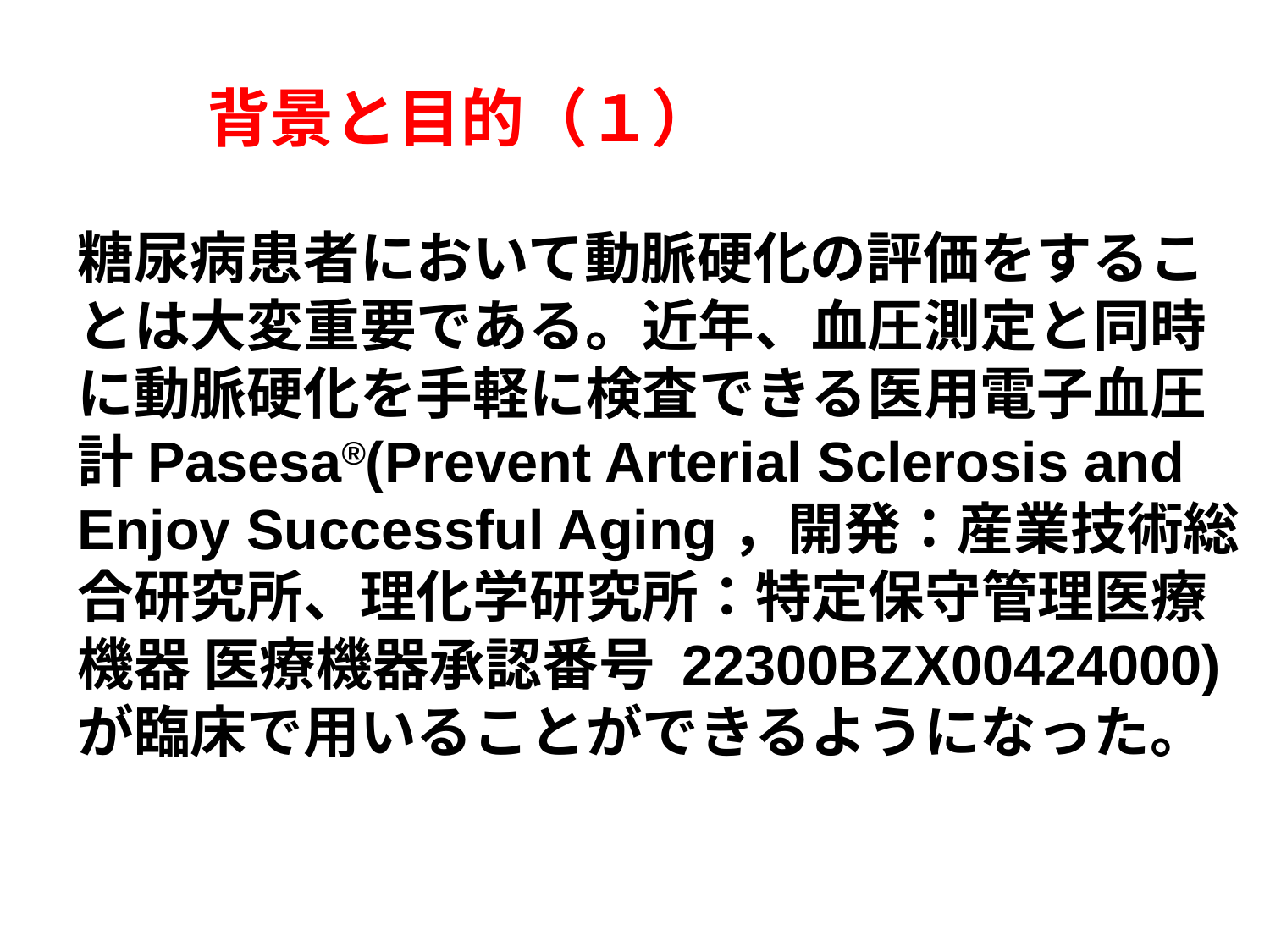

# 背景と目的（１）
糖尿病患者において動脈硬化の評価をすることは大変重要である。近年、血圧測定と同時に動脈硬化を手軽に検査できる医用電子血圧計Pasesa®(Prevent Arterial Sclerosis and Enjoy Successful Aging，開発：産業技術総合研究所、理化学研究所：特定保守管理医療機器 医療機器承認番号 22300BZX00424000) が臨床で用いることができるようになった。